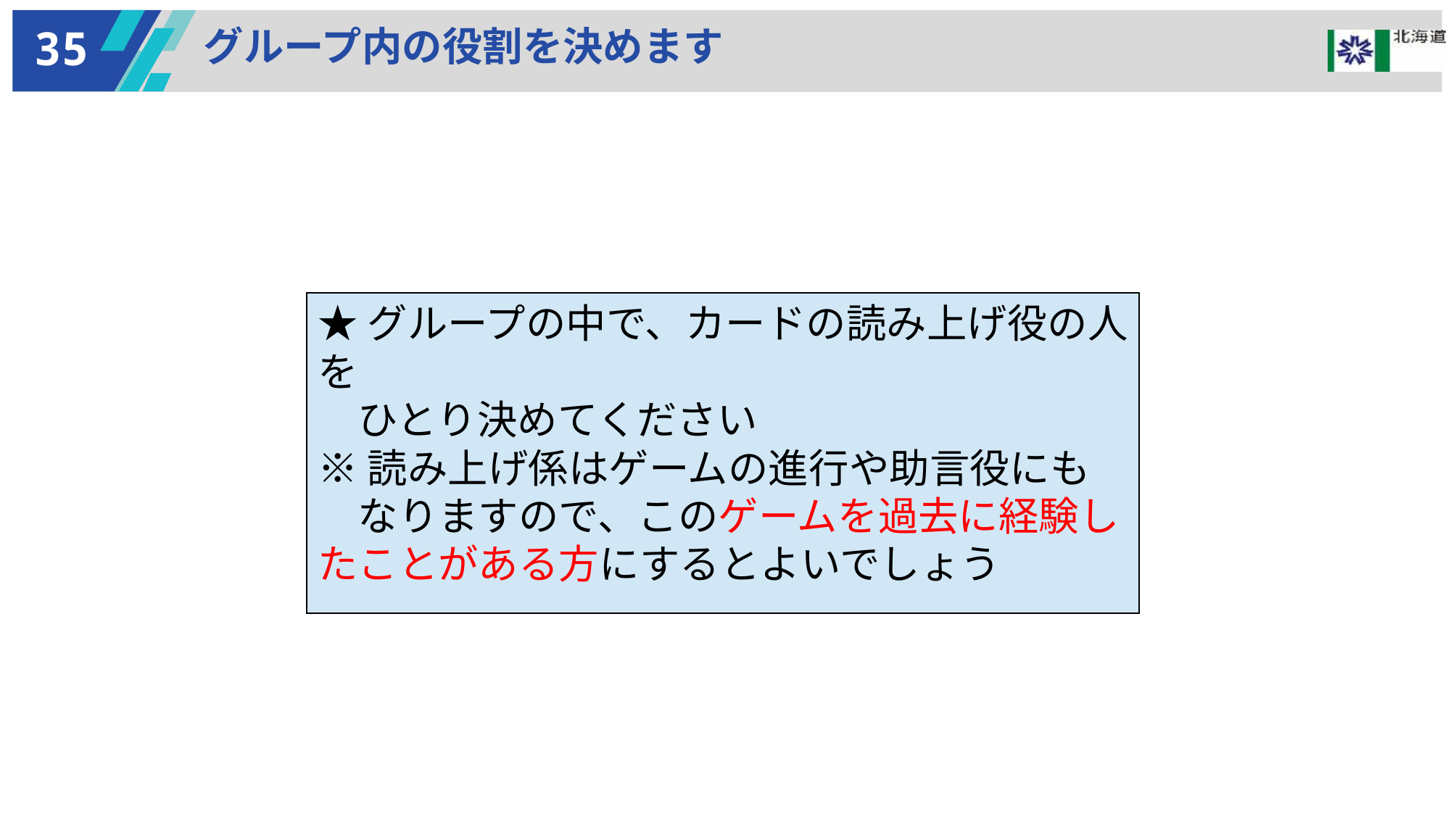

35
グループ内の役割を決めます

★グループの中で、カードの読み上げ役の人を
　ひとり決めてください
※読み上げ係はゲームの進行や助言役にも
　なりますので、このゲームを過去に経験したことがある方にするとよいでしょう